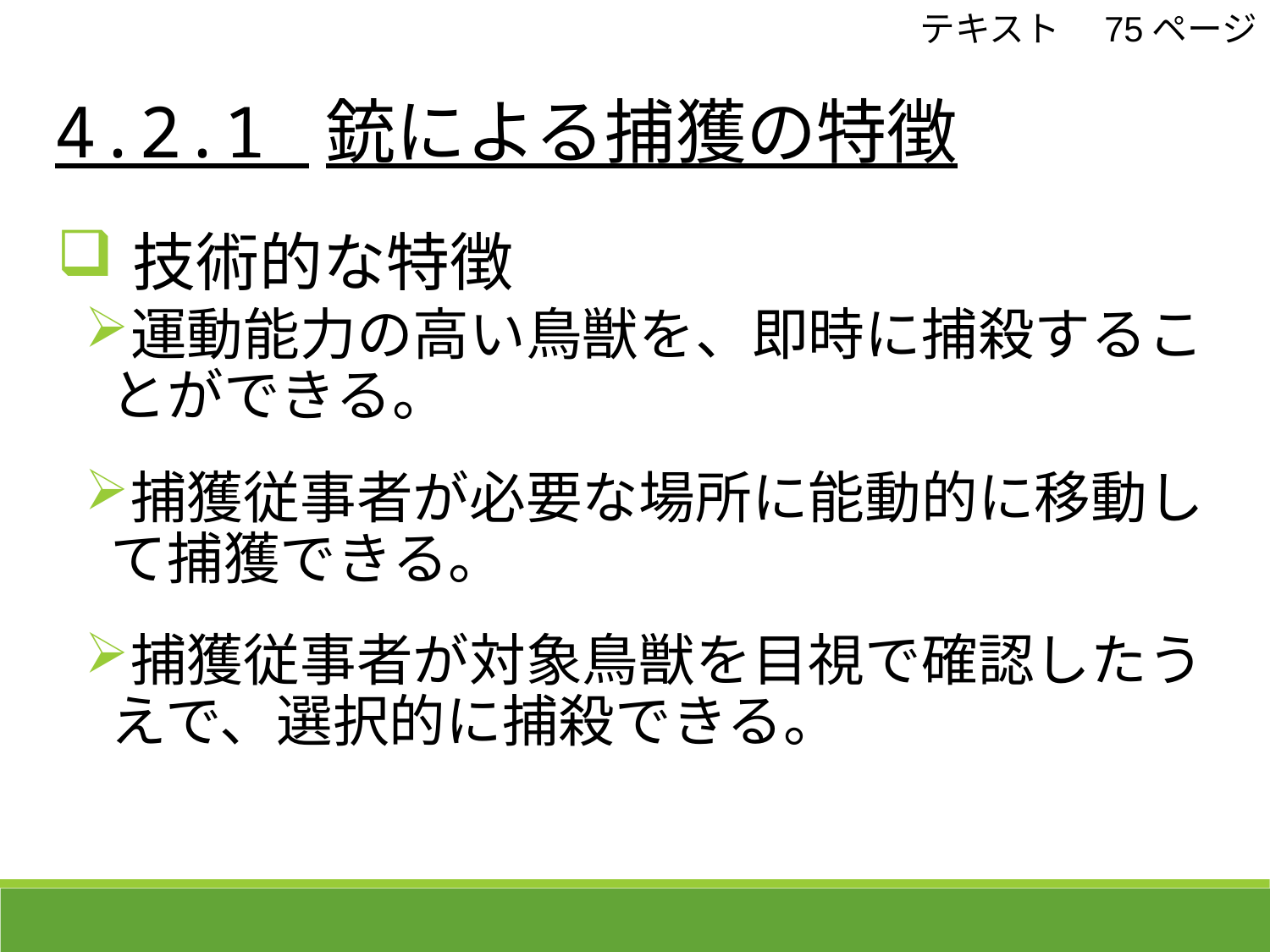

4.2.1 銃による捕獲の特徴
テキスト　75ページ
技術的な特徴
運動能力の高い鳥獣を、即時に捕殺することができる。

捕獲従事者が必要な場所に能動的に移動して捕獲できる。

捕獲従事者が対象鳥獣を目視で確認したうえで、選択的に捕殺できる。